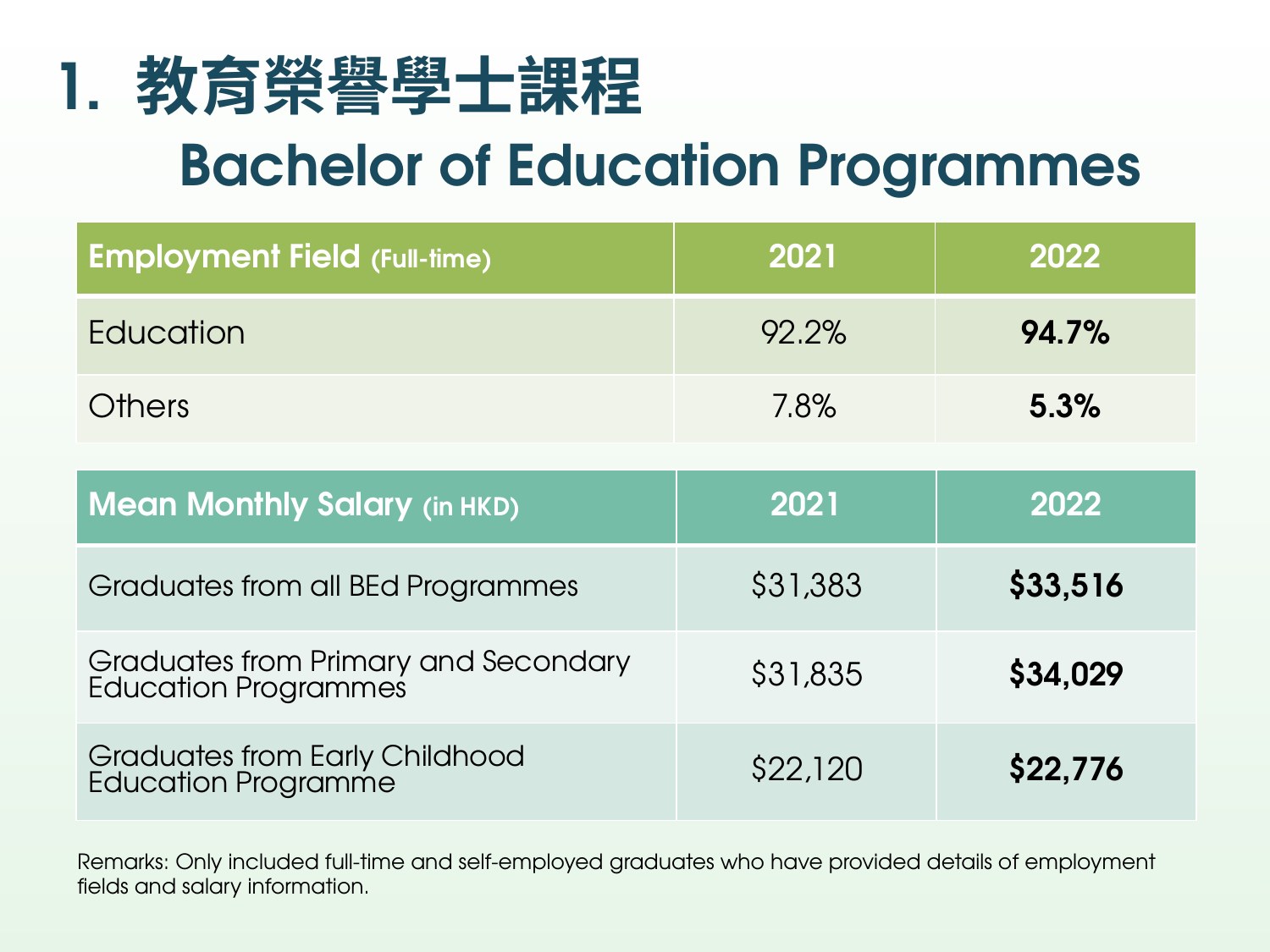

# 1. 教育榮譽學士課程 Bachelor of Education Programmes
| Employment Field (Full-time) | 2021 | 2022 |
| --- | --- | --- |
| Education | 92.2% | 94.7% |
| Others | 7.8% | 5.3% |
| Mean Monthly Salary (in HKD) | 2021 | 2022 |
| --- | --- | --- |
| Graduates from all BEd Programmes | $31,383 | $33,516 |
| Graduates from Primary and Secondary Education Programmes | $31,835 | $34,029 |
| Graduates from Early Childhood Education Programme | $22,120 | $22,776 |
Remarks: Only included full-time and self-employed graduates who have provided details of employment fields and salary information.